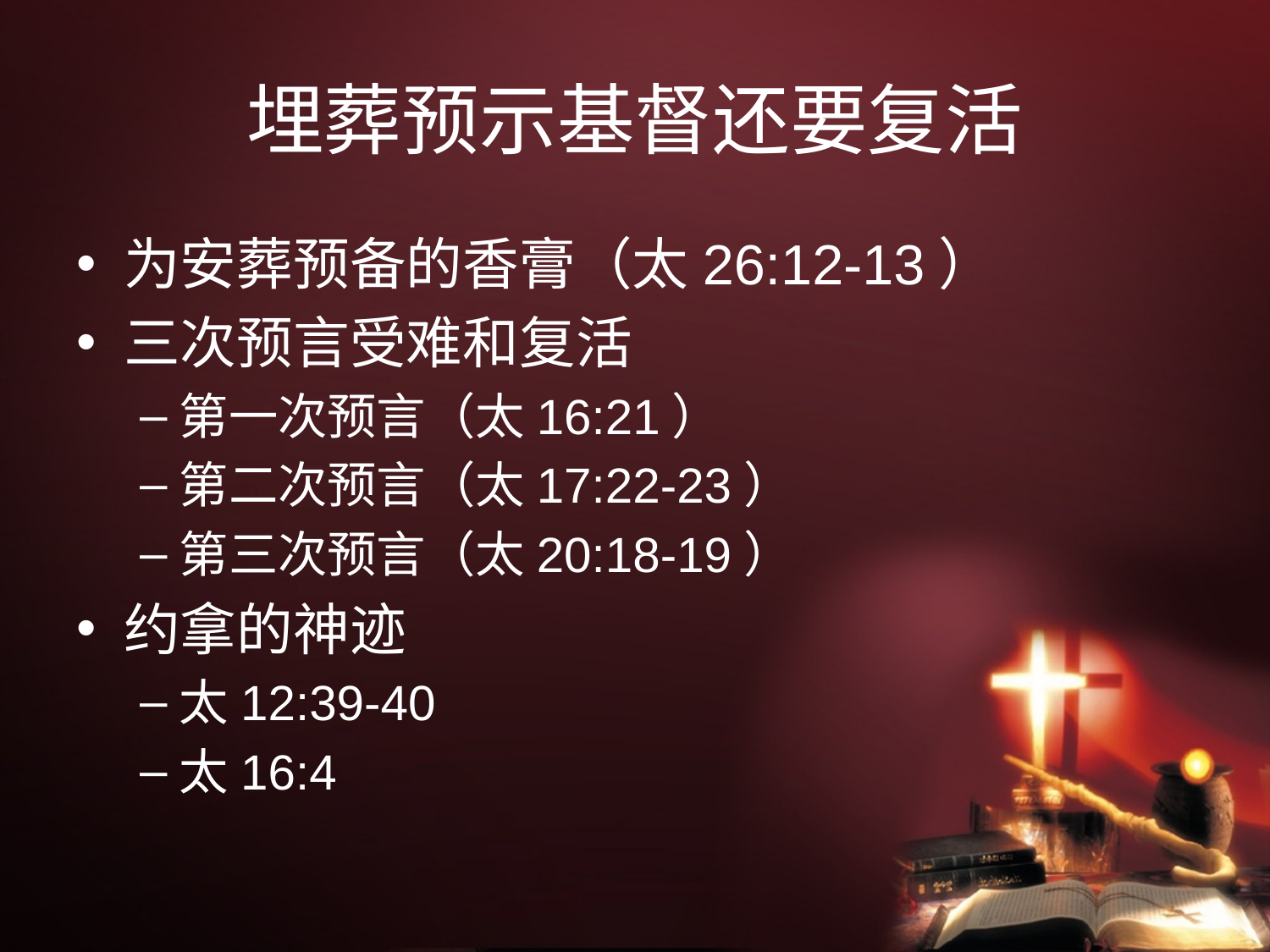

# 埋葬预示基督还要复活
为安葬预备的香膏（太26:12-13）
三次预言受难和复活
第一次预言（太16:21）
第二次预言（太17:22-23）
第三次预言（太20:18-19）
约拿的神迹
太12:39-40
太16:4